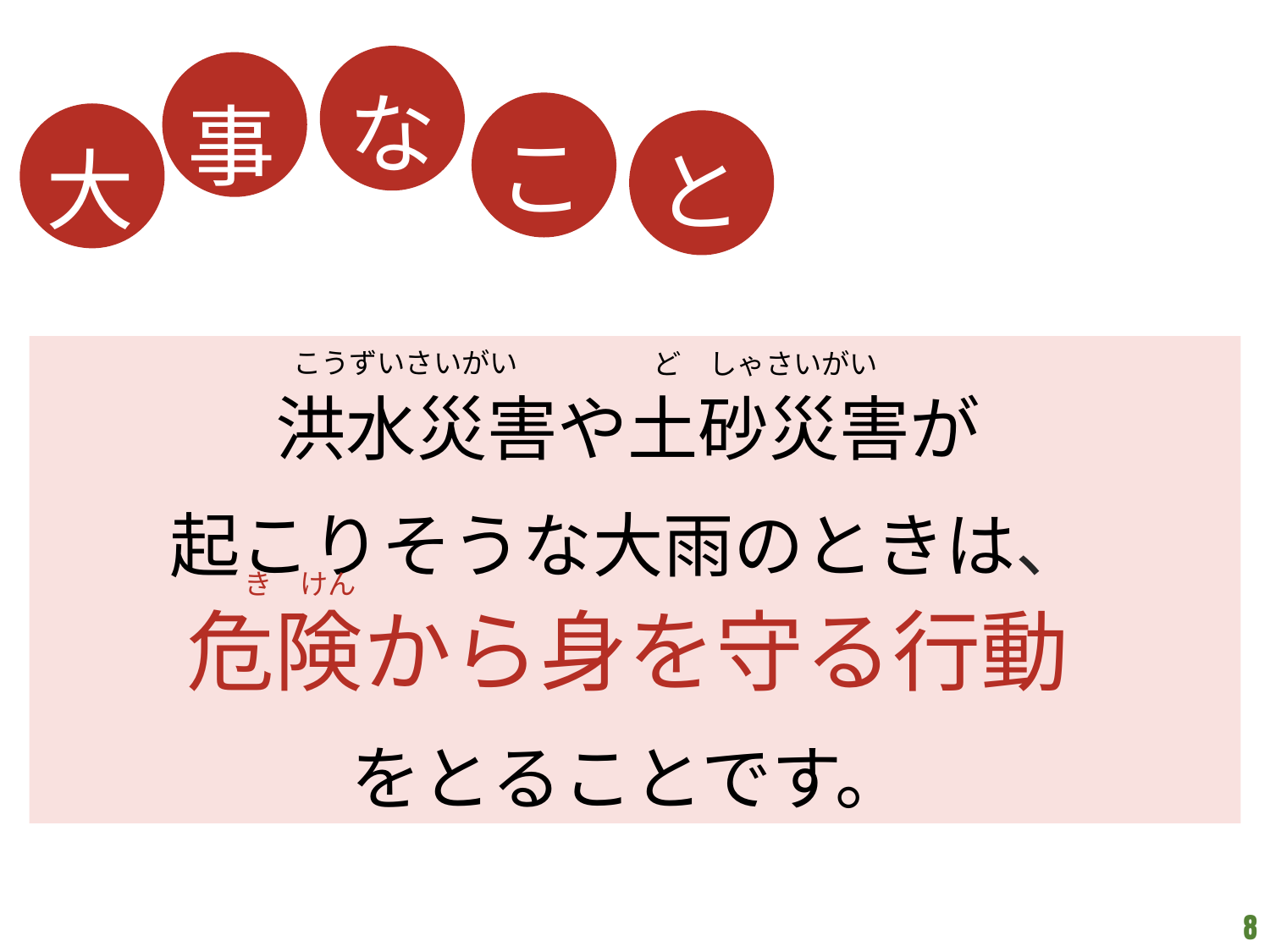

な

事

こ

大

と

こうずいさいがい
洪水災害や土砂災害が
起こりそうな大雨のときは、
危険から身を守る行動
をとることです。
ど　しゃさいがい
き　けん
8